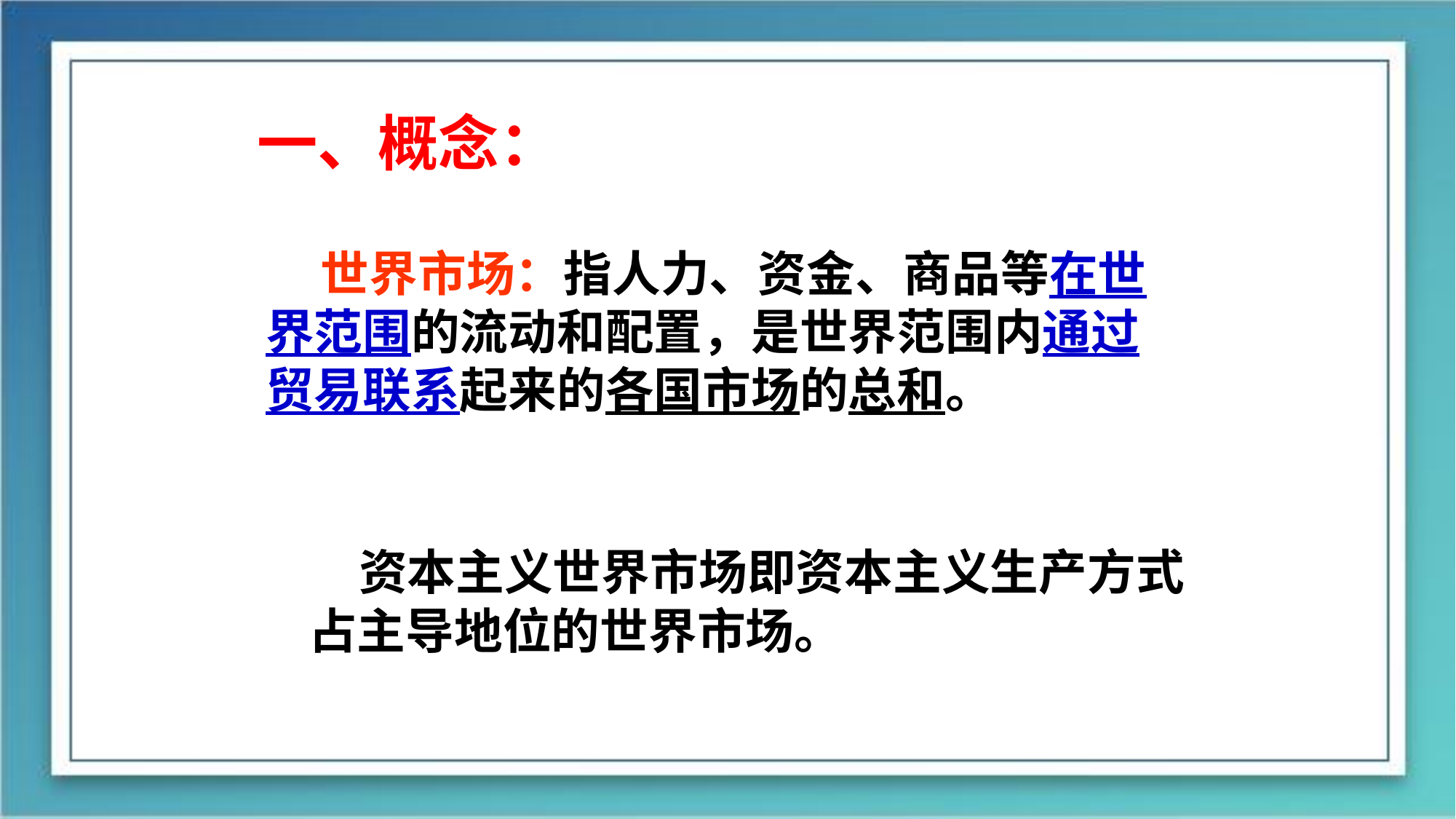

一、概念：
    世界市场：指人力、资金、商品等在世界范围的流动和配置，是世界范围内通过贸易联系起来的各国市场的总和。

   资本主义世界市场即资本主义生产方式占主导地位的世界市场。